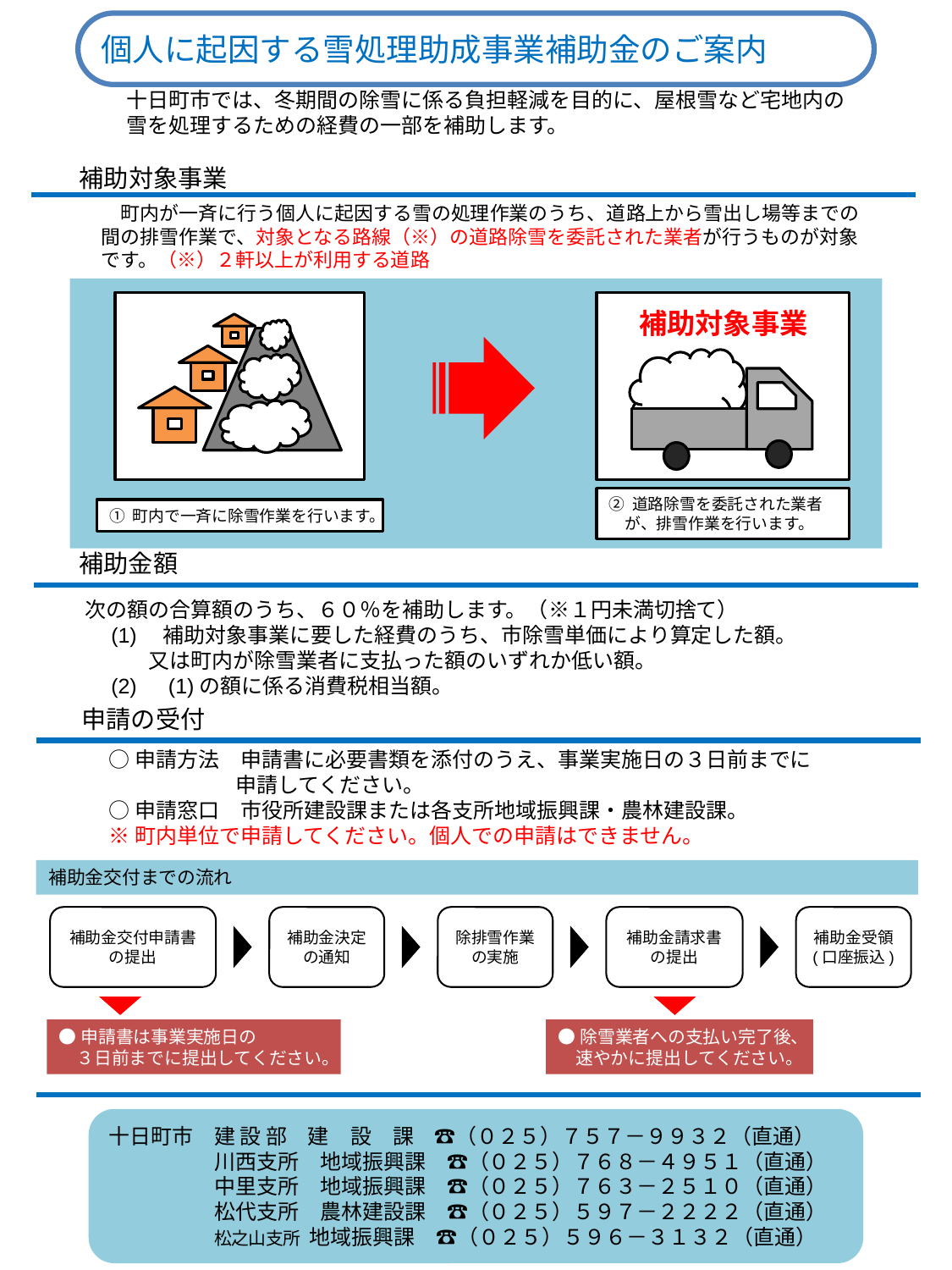

個人に起因する雪処理助成事業補助金のご案内
　十日町市では、冬期間の除雪に係る負担軽減を目的に、屋根雪など宅地内の
　雪を処理するための経費の一部を補助します。
補助対象事業
　町内が一斉に行う個人に起因する雪の処理作業のうち、道路上から雪出し場等までの間の排雪作業で、対象となる路線（※）の道路除雪を委託された業者が行うものが対象です。（※）２軒以上が利用する道路

補助対象事業

② 道路除雪を委託された業者
　が、排雪作業を行います。
① 町内で一斉に除雪作業を行います。
補助金額
次の額の合算額のうち、６０％を補助します。（※１円未満切捨て）
　(1)　補助対象事業に要した経費のうち、市除雪単価により算定した額。
　　　又は町内が除雪業者に支払った額のいずれか低い額。
　(2)　(1)の額に係る消費税相当額。
申請の受付
○申請方法　申請書に必要書類を添付のうえ、事業実施日の３日前までに
　　　　　　申請してください。
○申請窓口　市役所建設課または各支所地域振興課・農林建設課。
※町内単位で申請してください。個人での申請はできません。
除雪路線
補助金交付までの流れ
補助金交付申請書の提出
補助金決定
の通知
除排雪作業
の実施
補助金請求書の提出
補助金受領
(口座振込)

●申請書は事業実施日の
　３日前までに提出してください。
●除雪業者への支払い完了後、
　速やかに提出してください。
十日町市　建 設 部　建　設　課　☎（０２５）７５７－９９３２（直通）
　　　　　川西支所　地域振興課　☎（０２５）７６８－４９５１（直通）
　　　　　中里支所　地域振興課　☎（０２５）７６３－２５１０（直通）
　　　　　松代支所　農林建設課　☎（０２５）５９７－２２２２（直通）
　　　　　松之山支所  地域振興課　☎（０２５）５９６－３１３２（直通）